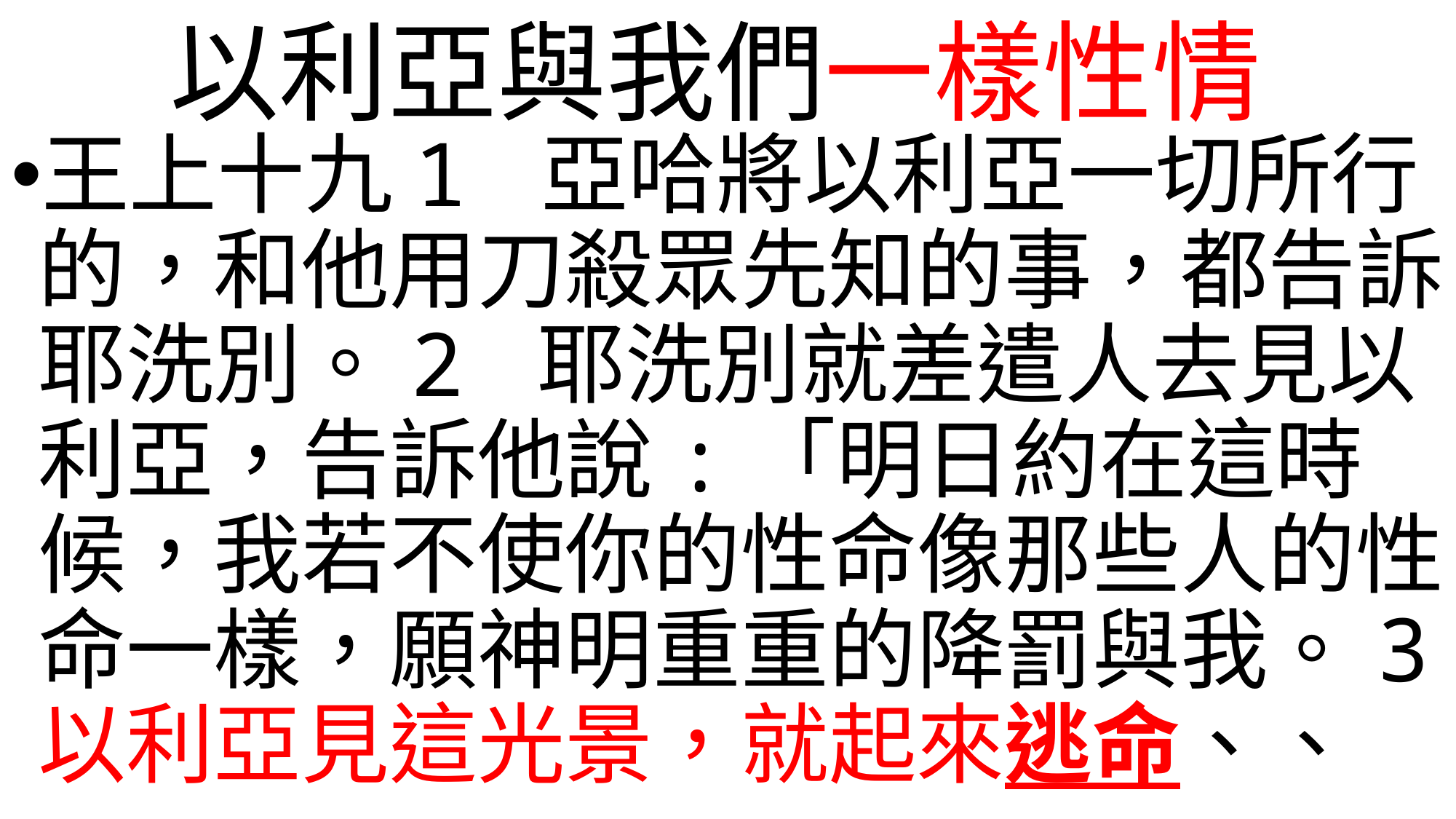

# 以利亞與我們一樣性情
王上十九1 亞哈將以利亞一切所行的，和他用刀殺眾先知的事，都告訴耶洗別。2 耶洗別就差遣人去見以利亞，告訴他說:「明日約在這時候，我若不使你的性命像那些人的性命一樣，願神明重重的降罰與我。3以利亞見這光景，就起來逃命、、